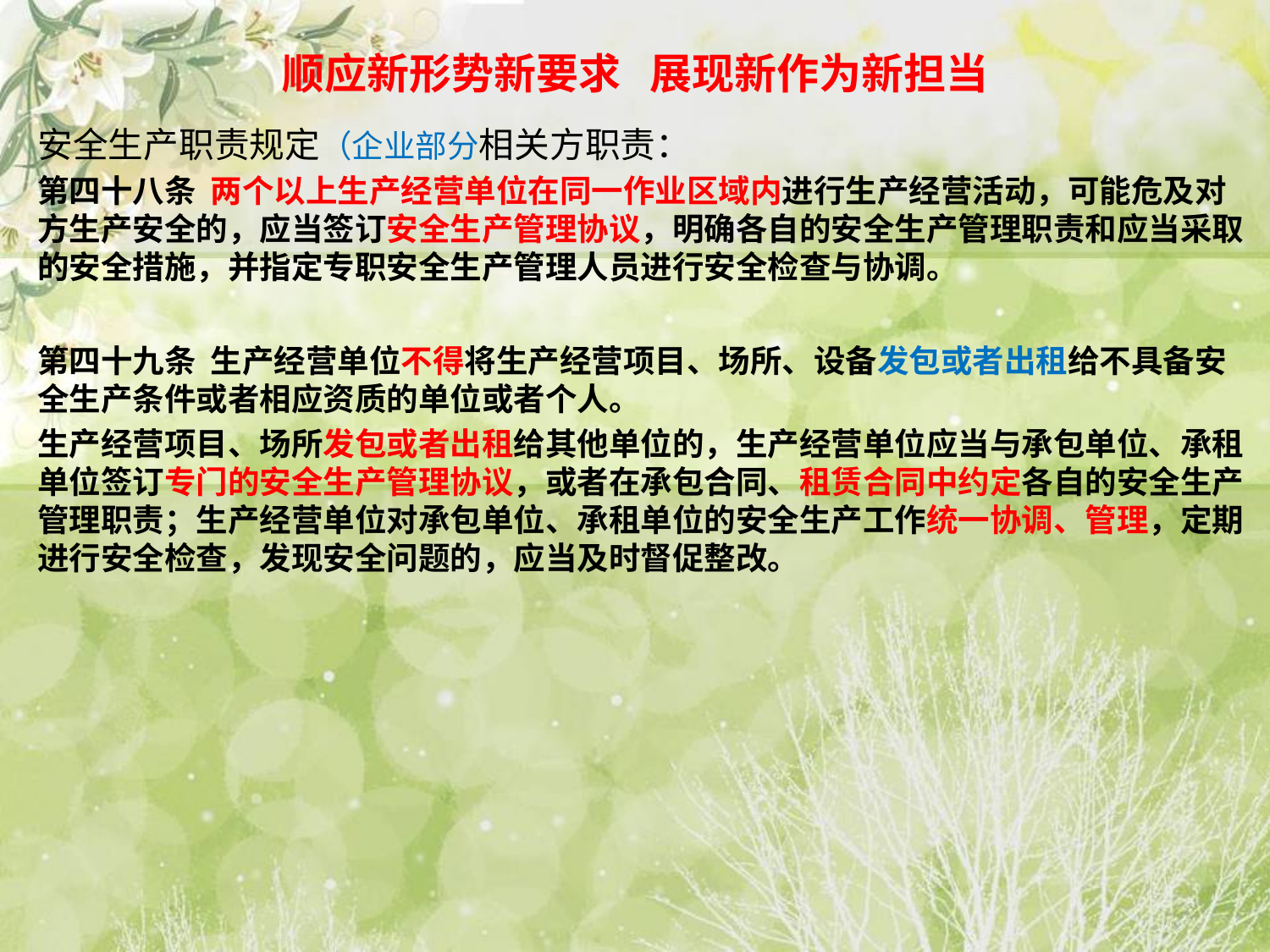

# 顺应新形势新要求   展现新作为新担当
安全生产职责规定（企业部分相关方职责：
第四十八条  两个以上生产经营单位在同一作业区域内进行生产经营活动，可能危及对方生产安全的，应当签订安全生产管理协议，明确各自的安全生产管理职责和应当采取的安全措施，并指定专职安全生产管理人员进行安全检查与协调。

第四十九条  生产经营单位不得将生产经营项目、场所、设备发包或者出租给不具备安全生产条件或者相应资质的单位或者个人。
生产经营项目、场所发包或者出租给其他单位的，生产经营单位应当与承包单位、承租单位签订专门的安全生产管理协议，或者在承包合同、租赁合同中约定各自的安全生产管理职责；生产经营单位对承包单位、承租单位的安全生产工作统一协调、管理，定期进行安全检查，发现安全问题的，应当及时督促整改。